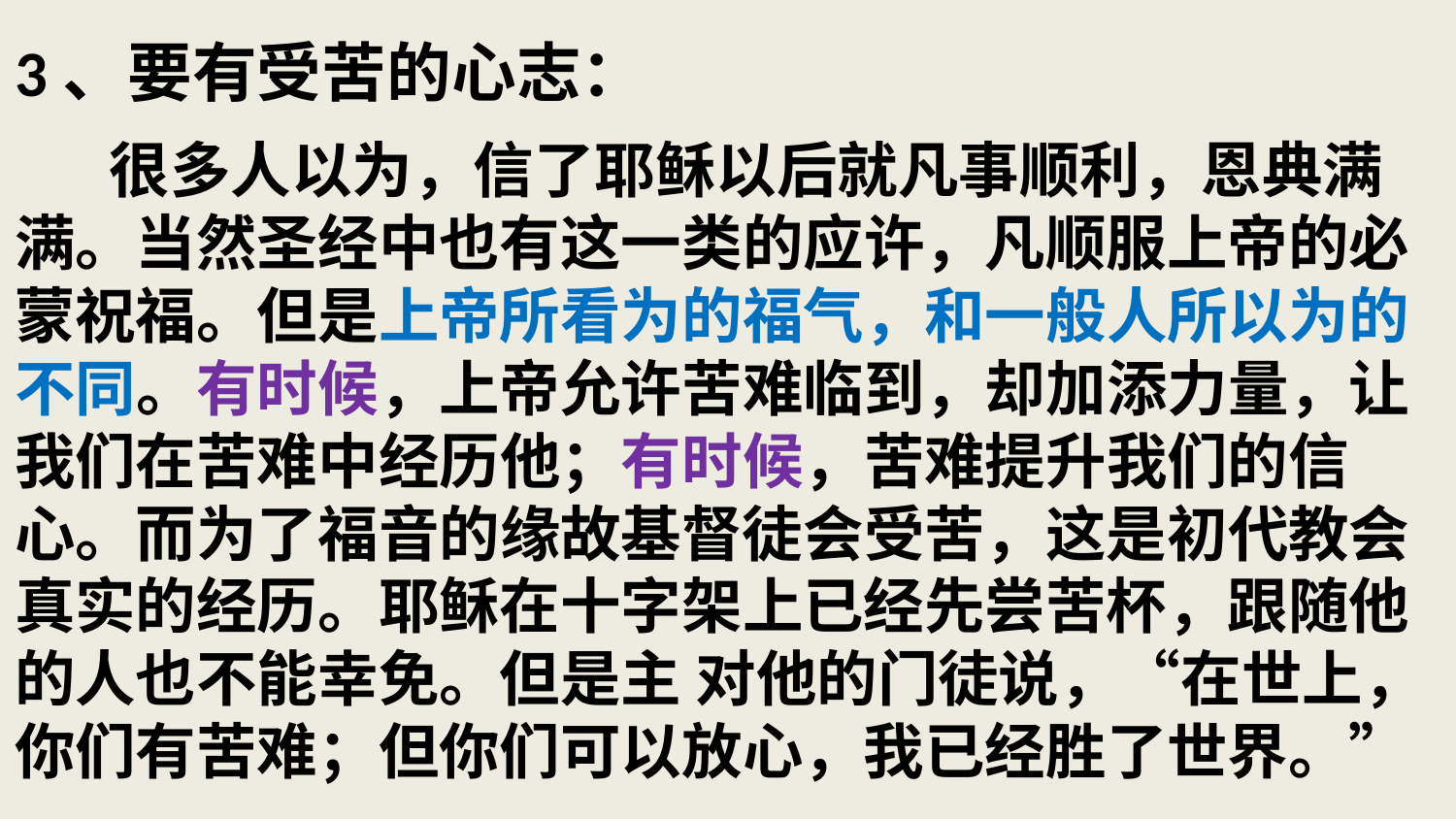

# 3、要有受苦的心志： 很多人以为，信了耶稣以后就凡事顺利，恩典满满。当然圣经中也有这一类的应许，凡顺服上帝的必蒙祝福。但是上帝所看为的福气，和一般人所以为的不同。有时候，上帝允许苦难临到，却加添力量，让我们在苦难中经历他；有时候，苦难提升我们的信心。而为了福音的缘故基督徒会受苦，这是初代教会真实的经历。耶稣在十字架上已经先尝苦杯，跟随他的人也不能幸免。但是主 对他的门徒说，“在世上，你们有苦难；但你们可以放心，我已经胜了世界。”